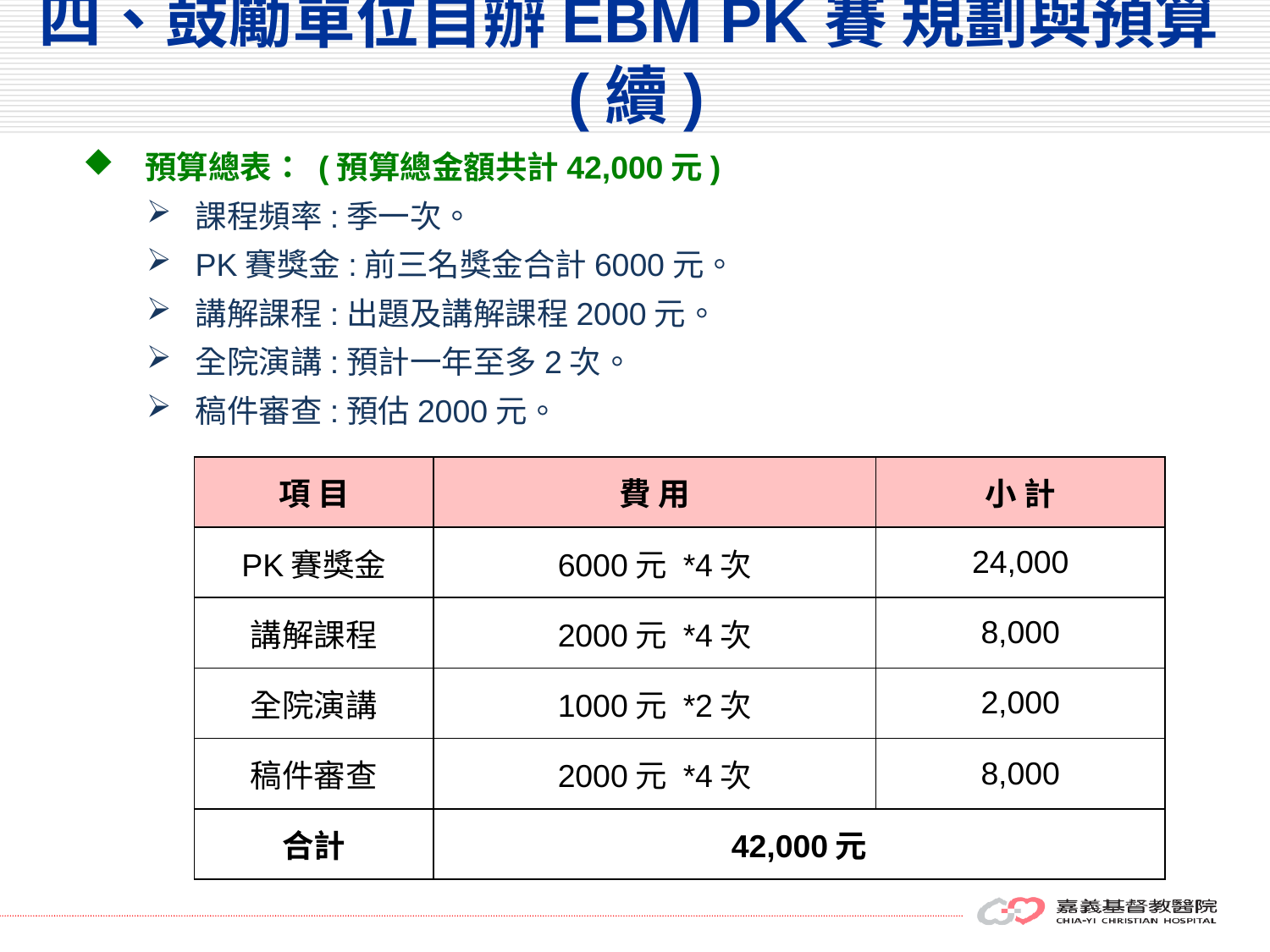

# 四、鼓勵單位自辦EBM PK賽 規劃與預算(續)
預算總表： (預算總金額共計42,000元)
課程頻率:季一次。
PK賽獎金:前三名獎金合計6000元。
講解課程:出題及講解課程2000元。
全院演講:預計一年至多2次。
稿件審查:預估2000元。
| 項 目 | 費 用 | 小 計 |
| --- | --- | --- |
| PK賽獎金 | 6000元 \*4次 | 24,000 |
| 講解課程 | 2000元 \*4次 | 8,000 |
| 全院演講 | 1000元 \*2次 | 2,000 |
| 稿件審查 | 2000元 \*4次 | 8,000 |
| 合計 | 42,000元 |  |